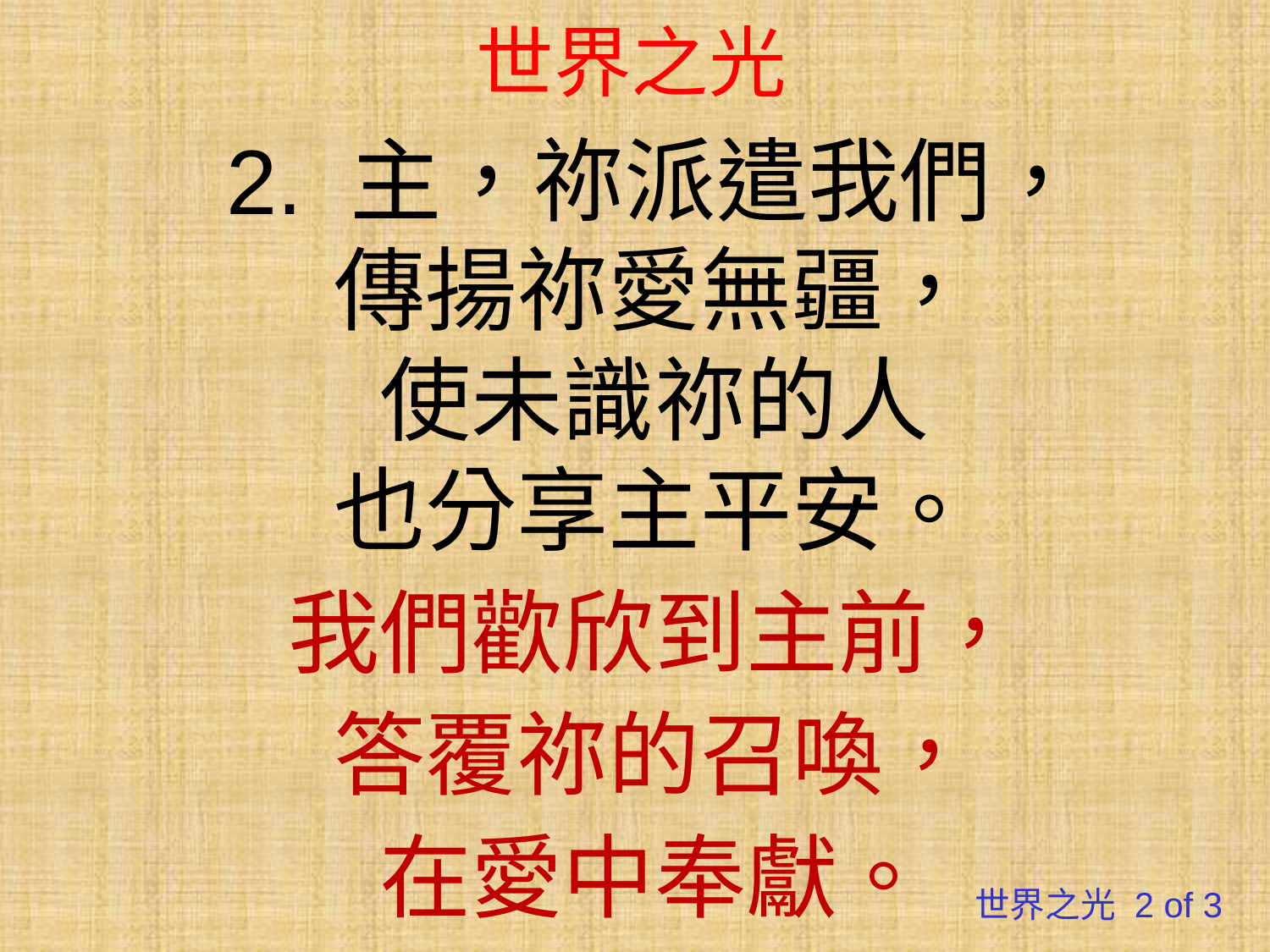

# 世界之光
2. 主，祢派遣我們，
傳揚祢愛無疆，
使未識祢的人
也分享主平安。
我們歡欣到主前，
答覆祢的召喚，
在愛中奉獻。

世界之光 2 of 3